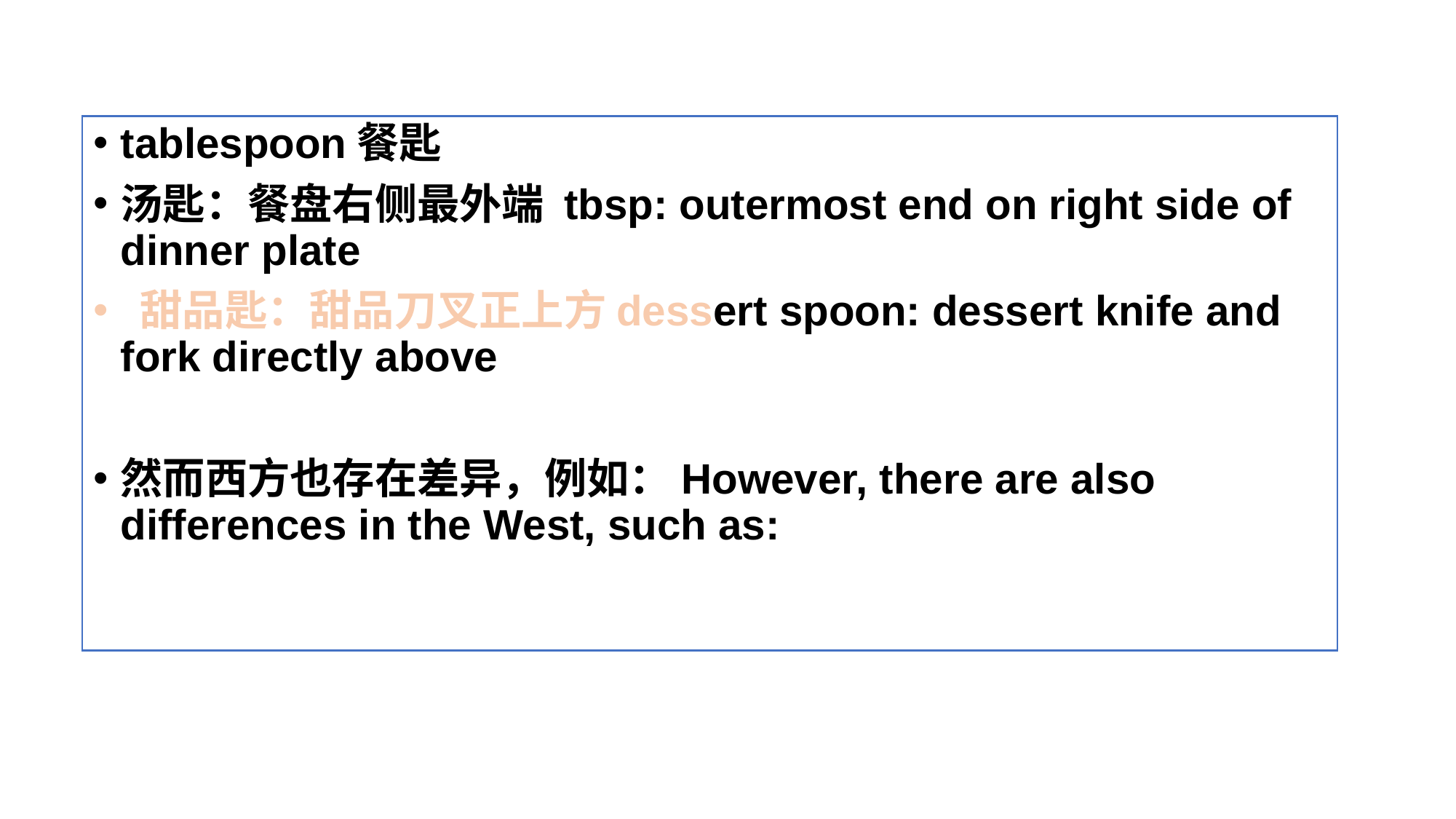

tablespoon餐匙
汤匙：餐盘右侧最外端 tbsp: outermost end on right side of dinner plate
 甜品匙：甜品刀叉正上方dessert spoon: dessert knife and fork directly above

然而西方也存在差异，例如：However, there are also differences in the West, such as: